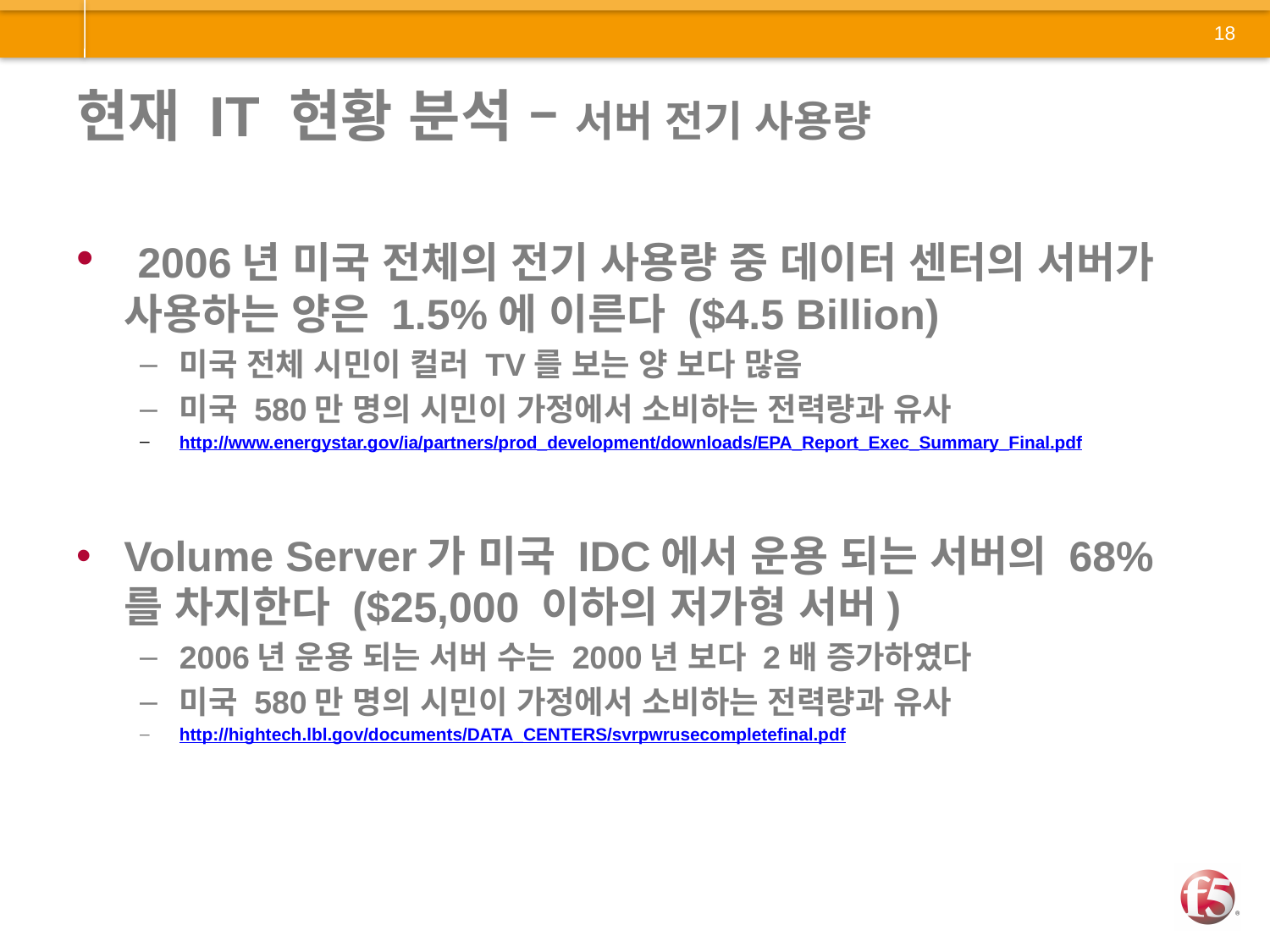

# 현재 IT 현황 분석 – 서버 전기 사용량
 2006년 미국 전체의 전기 사용량 중 데이터 센터의 서버가 사용하는 양은 1.5%에 이른다 ($4.5 Billion)
미국 전체 시민이 컬러 TV를 보는 양 보다 많음
미국 580만 명의 시민이 가정에서 소비하는 전력량과 유사
http://www.energystar.gov/ia/partners/prod_development/downloads/EPA_Report_Exec_Summary_Final.pdf

Volume Server가 미국 IDC에서 운용 되는 서버의 68%를 차지한다 ($25,000 이하의 저가형 서버)
2006년 운용 되는 서버 수는 2000년 보다 2배 증가하였다
미국 580만 명의 시민이 가정에서 소비하는 전력량과 유사
http://hightech.lbl.gov/documents/DATA_CENTERS/svrpwrusecompletefinal.pdf